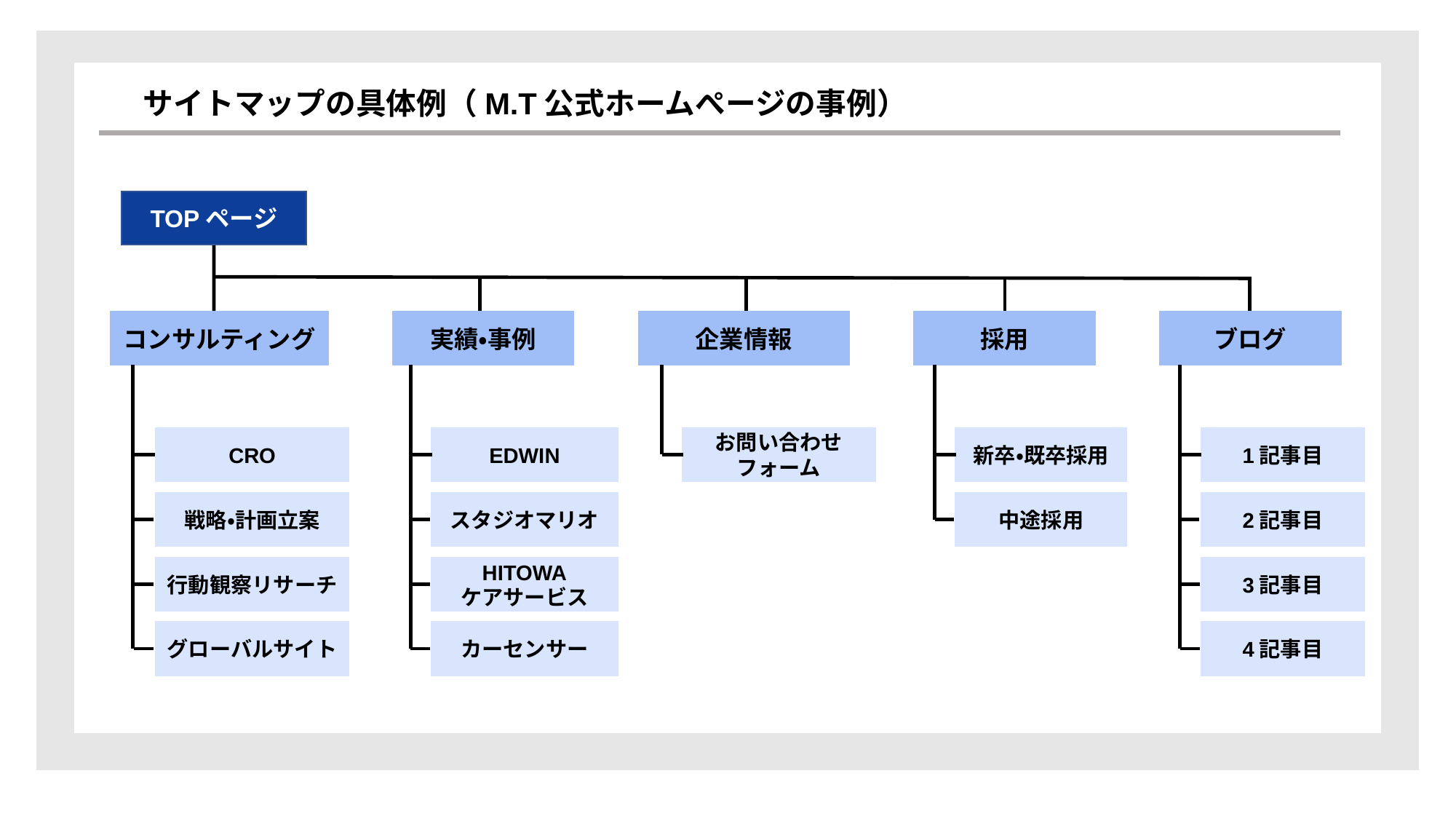

サイトマップの具体例（TOTOのホームぺージより一部作成）

サイトマップの具体例（M.T公式ホームぺージの事例）
TOPページ
コンサルティング
実績・事例
企業情報
採用
ブログ
CRO
EDWIN
お問い合わせフォーム
新卒・既卒採用
1記事目
戦略・計画立案
スタジオマリオ
中途採用
2記事目
行動観察リサーチ
HITOWA
ケアサービス
3記事目
グローバルサイト
カーセンサー
4記事目